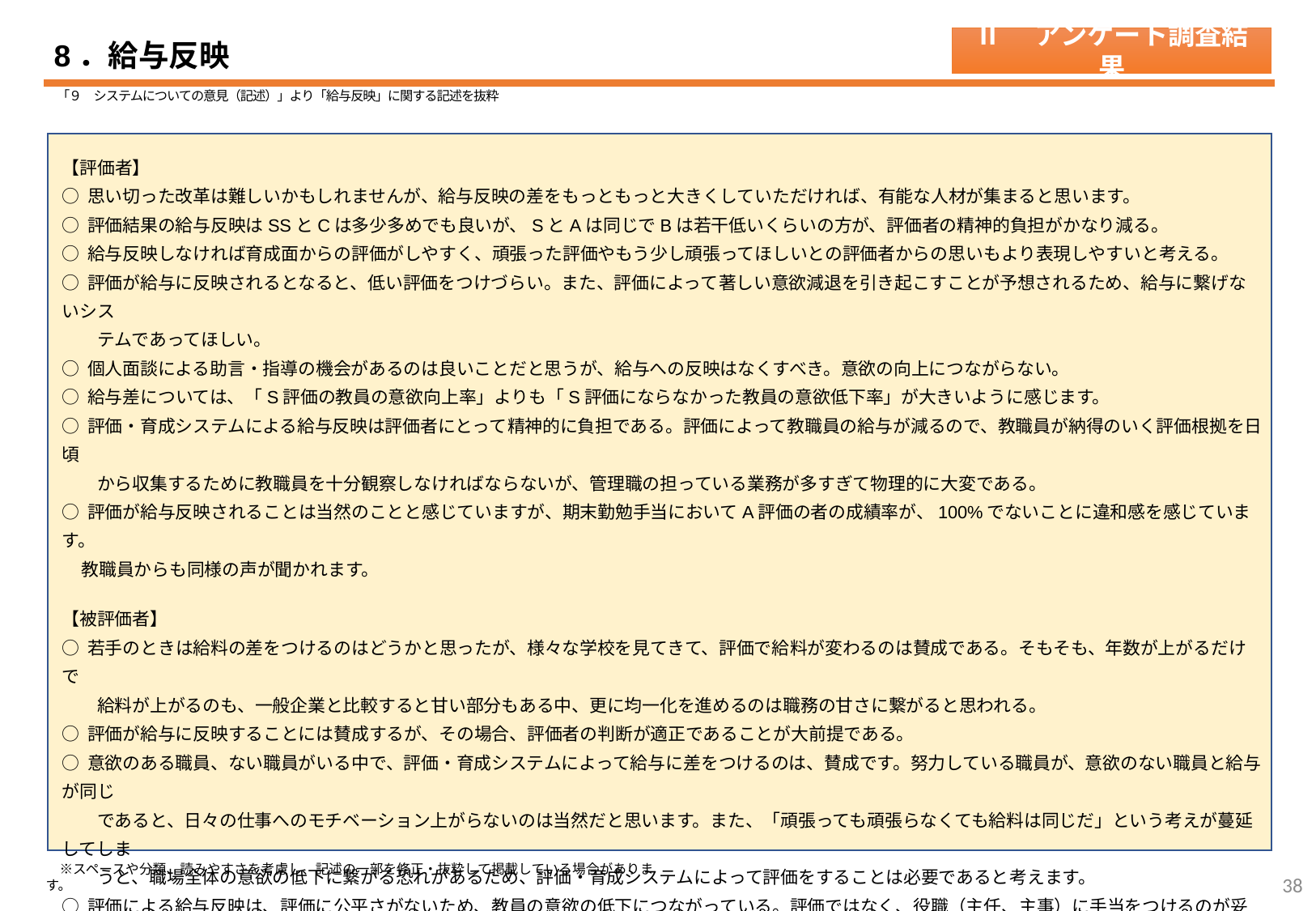

8．給与反映
Ⅱ　アンケート調査結果
「９　システムについての意見（記述）」より「給与反映」に関する記述を抜粋

【評価者】
○ 思い切った改革は難しいかもしれませんが、給与反映の差をもっともっと大きくしていただければ、有能な人材が集まると思います。
○ 評価結果の給与反映はSSとCは多少多めでも良いが、SとAは同じでBは若干低いくらいの方が、評価者の精神的負担がかなり減る。
○ 給与反映しなければ育成面からの評価がしやすく、頑張った評価やもう少し頑張ってほしいとの評価者からの思いもより表現しやすいと考える。
○ 評価が給与に反映されるとなると、低い評価をつけづらい。また、評価によって著しい意欲減退を引き起こすことが予想されるため、給与に繋げないシス
　　テムであってほしい。
○ 個人面談による助言・指導の機会があるのは良いことだと思うが、給与への反映はなくすべき。意欲の向上につながらない。
○ 給与差については、「S評価の教員の意欲向上率」よりも「S評価にならなかった教員の意欲低下率」が大きいように感じます。
○ 評価・育成システムによる給与反映は評価者にとって精神的に負担である。評価によって教職員の給与が減るので、教職員が納得のいく評価根拠を日頃
　　から収集するために教職員を十分観察しなければならないが、管理職の担っている業務が多すぎて物理的に大変である。
○ 評価が給与反映されることは当然のことと感じていますが、期末勤勉手当においてA評価の者の成績率が、100%でないことに違和感を感じています。
    教職員からも同様の声が聞かれます。

【被評価者】
○ 若手のときは給料の差をつけるのはどうかと思ったが、様々な学校を見てきて、評価で給料が変わるのは賛成である。そもそも、年数が上がるだけで
　　給料が上がるのも、一般企業と比較すると甘い部分もある中、更に均一化を進めるのは職務の甘さに繋がると思われる。
○ 評価が給与に反映することには賛成するが、その場合、評価者の判断が適正であることが大前提である。
○ 意欲のある職員、ない職員がいる中で、評価・育成システムによって給与に差をつけるのは、賛成です。努力している職員が、意欲のない職員と給与が同じ
　　であると、日々の仕事へのモチベーション上がらないのは当然だと思います。また、「頑張っても頑張らなくても給料は同じだ」という考えが蔓延してしま
　　うと、職場全体の意欲の低下に繋がる恐れがあるため、評価・育成システムによって評価をすることは必要であると考えます。
○ 評価による給与反映は、評価に公平さがないため、教員の意欲の低下につながっている。評価ではなく、役職（主任、主事）に手当をつけるのが妥当である。
○ 以前は昇給も差がついていたと思いますが、どちらかというとそちらのシステムの方がよかった。
○ Ａ評価なのに給与が１００％でないのは納得がいかない。下位者の給与マイナス分を上位評価者に分配するのではなく、分掌長・主任・担任・クラブ主顧問
　　各手当・休業者の代替授業実施手当・クラブ活動時間に応じた時間外手当などを細かく決めて、合理的な給与にしてほしい。
　※スペースや分類、読みやすさを考慮し、記述の一部を修正・抜粋して掲載している場合があります。
38